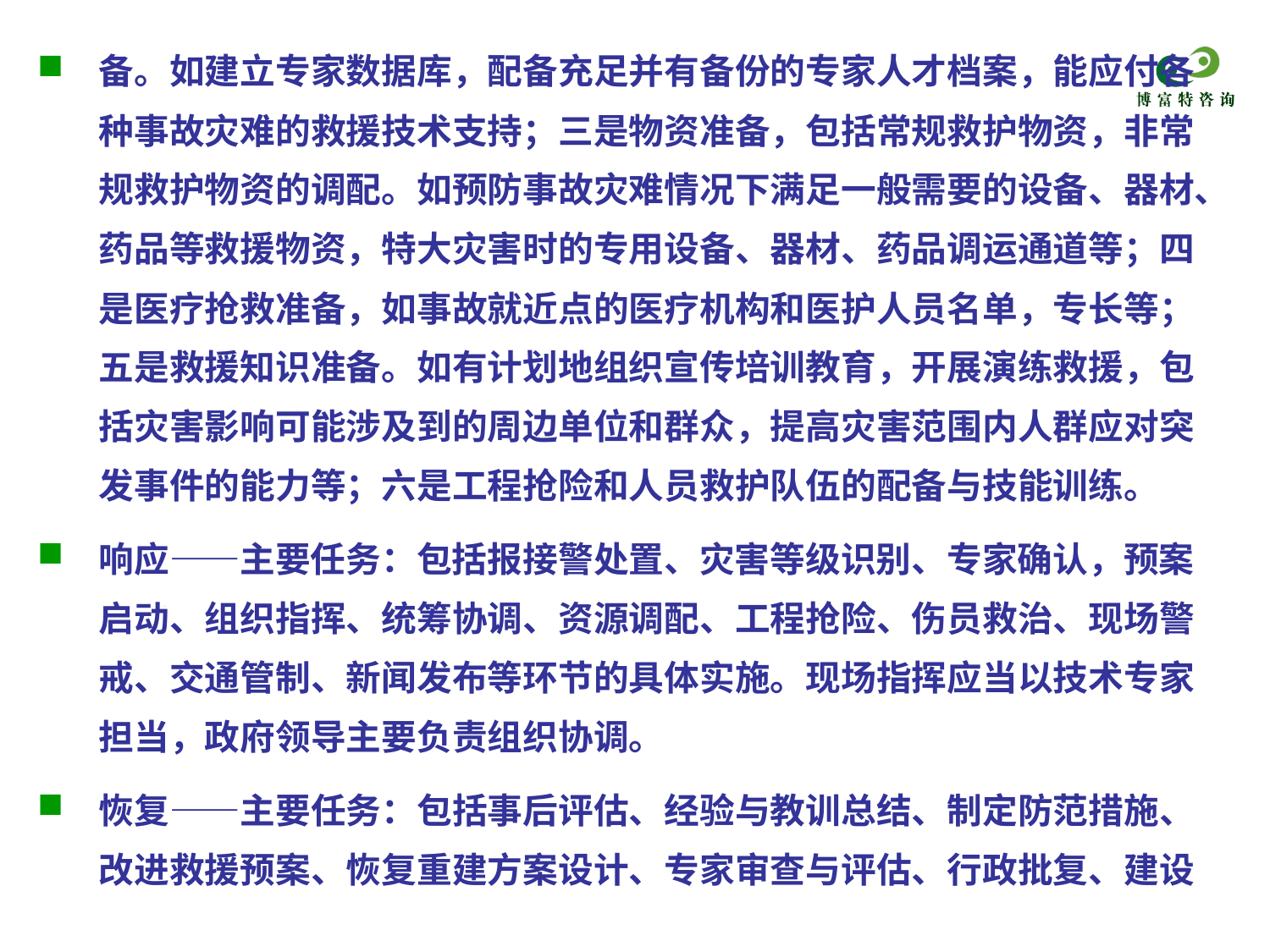

备。如建立专家数据库，配备充足并有备份的专家人才档案，能应付各种事故灾难的救援技术支持；三是物资准备，包括常规救护物资，非常规救护物资的调配。如预防事故灾难情况下满足一般需要的设备、器材、药品等救援物资，特大灾害时的专用设备、器材、药品调运通道等；四是医疗抢救准备，如事故就近点的医疗机构和医护人员名单，专长等；五是救援知识准备。如有计划地组织宣传培训教育，开展演练救援，包括灾害影响可能涉及到的周边单位和群众，提高灾害范围内人群应对突发事件的能力等；六是工程抢险和人员救护队伍的配备与技能训练。
响应――主要任务：包括报接警处置、灾害等级识别、专家确认，预案启动、组织指挥、统筹协调、资源调配、工程抢险、伤员救治、现场警戒、交通管制、新闻发布等环节的具体实施。现场指挥应当以技术专家担当，政府领导主要负责组织协调。
恢复――主要任务：包括事后评估、经验与教训总结、制定防范措施、改进救援预案、恢复重建方案设计、专家审查与评估、行政批复、建设